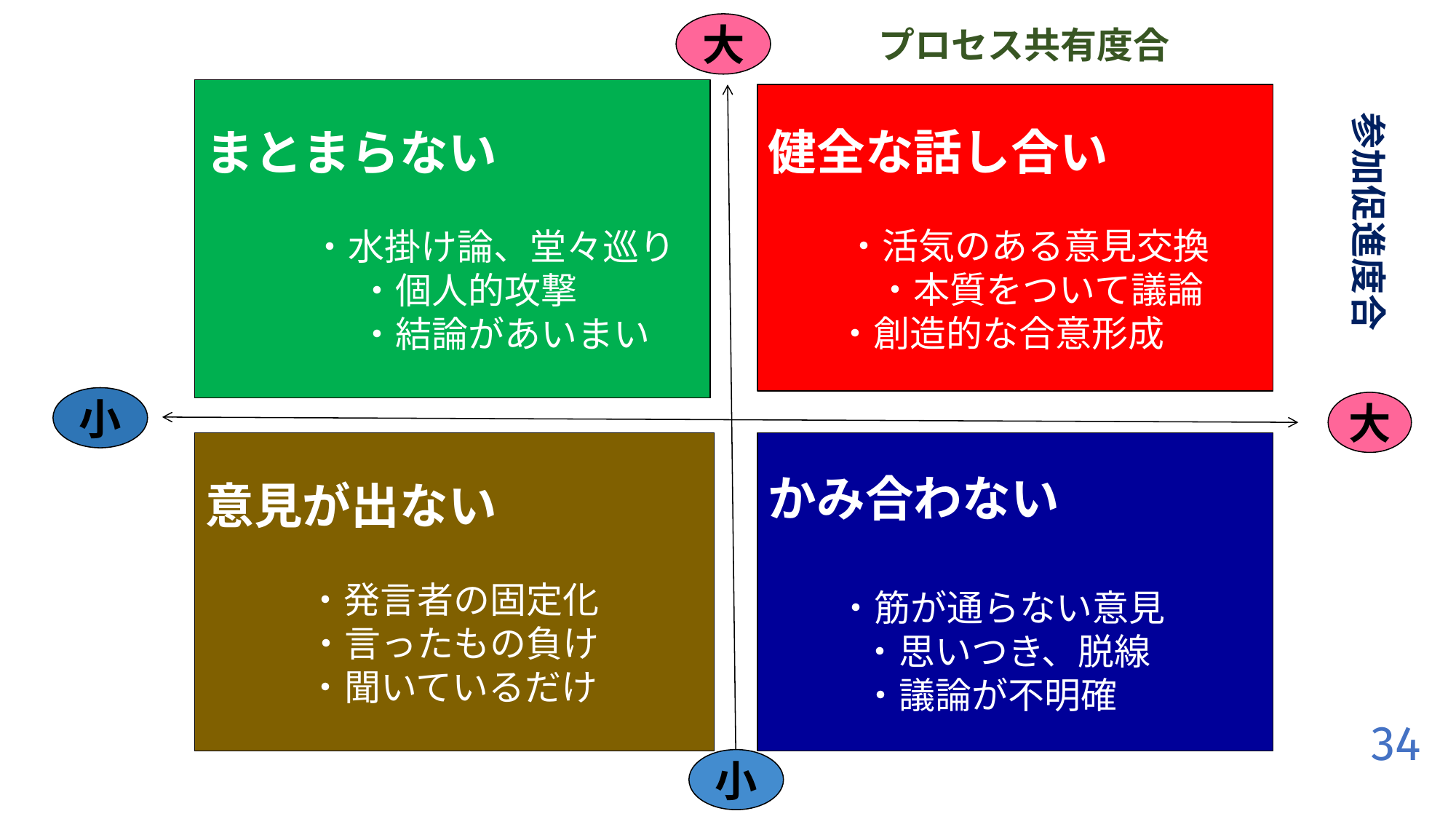

大
プロセス共有度合
まとまらない

  　　 ・水掛け論、堂々巡り
　　　　 ・個人的攻撃
　　　　 ・結論があいまい
参加促進度合
健全な話し合い

  　  ・活気のある意見交換
　　　・本質をついて議論
　    ・創造的な合意形成
小
大
かみ合わない

   　・筋が通らない意見
 　     ・思いつき、脱線
      　・議論が不明確
意見が出ない

 　      ・発言者の固定化
       　・言ったもの負け
 　      ・聞いているだけ
34
小